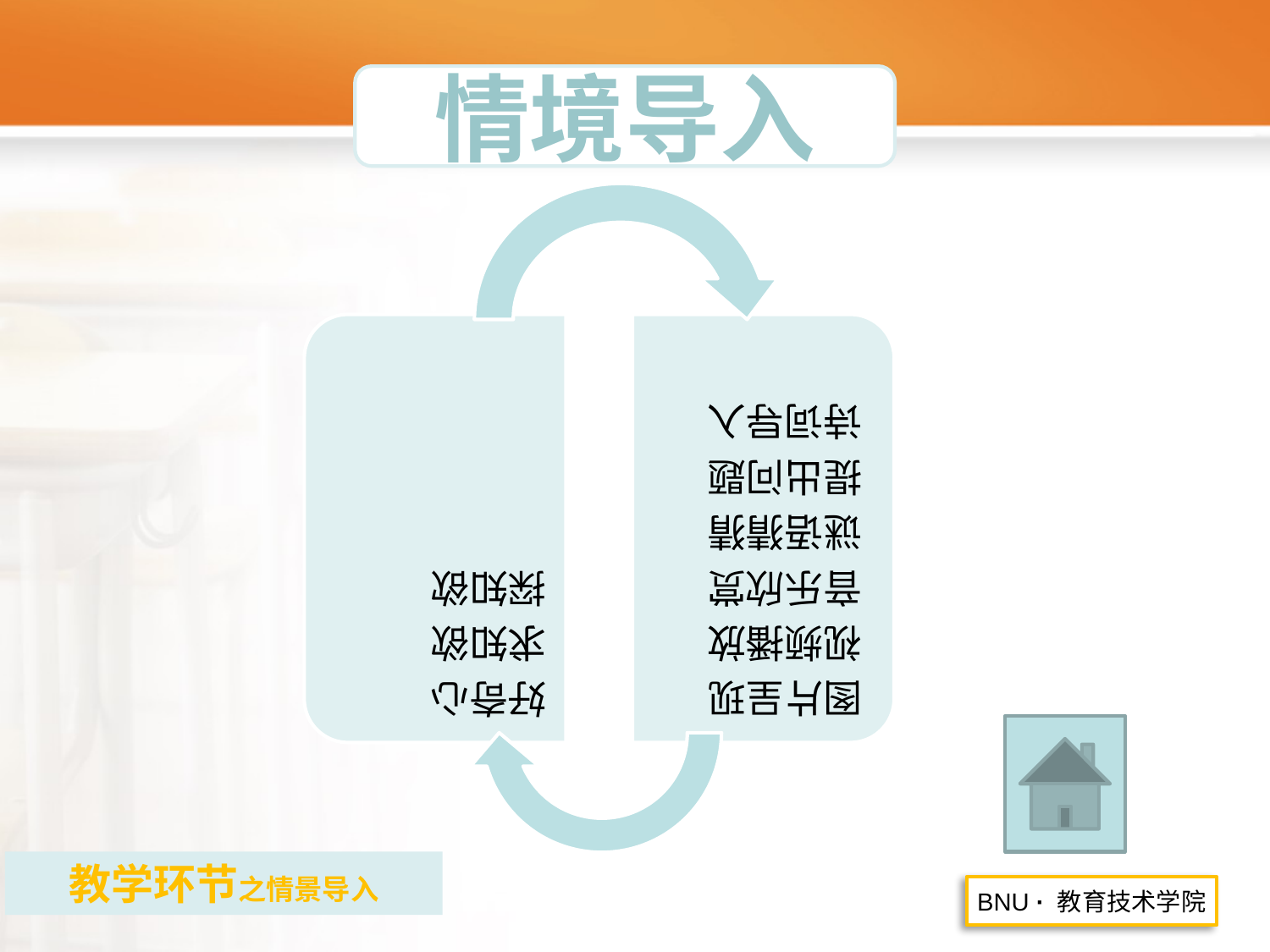

情境导入
好奇心
求知欲
探知欲
图片呈现
视频播放
音乐欣赏
谜语猜猜
提出问题
诗词导入

教学环节之情景导入